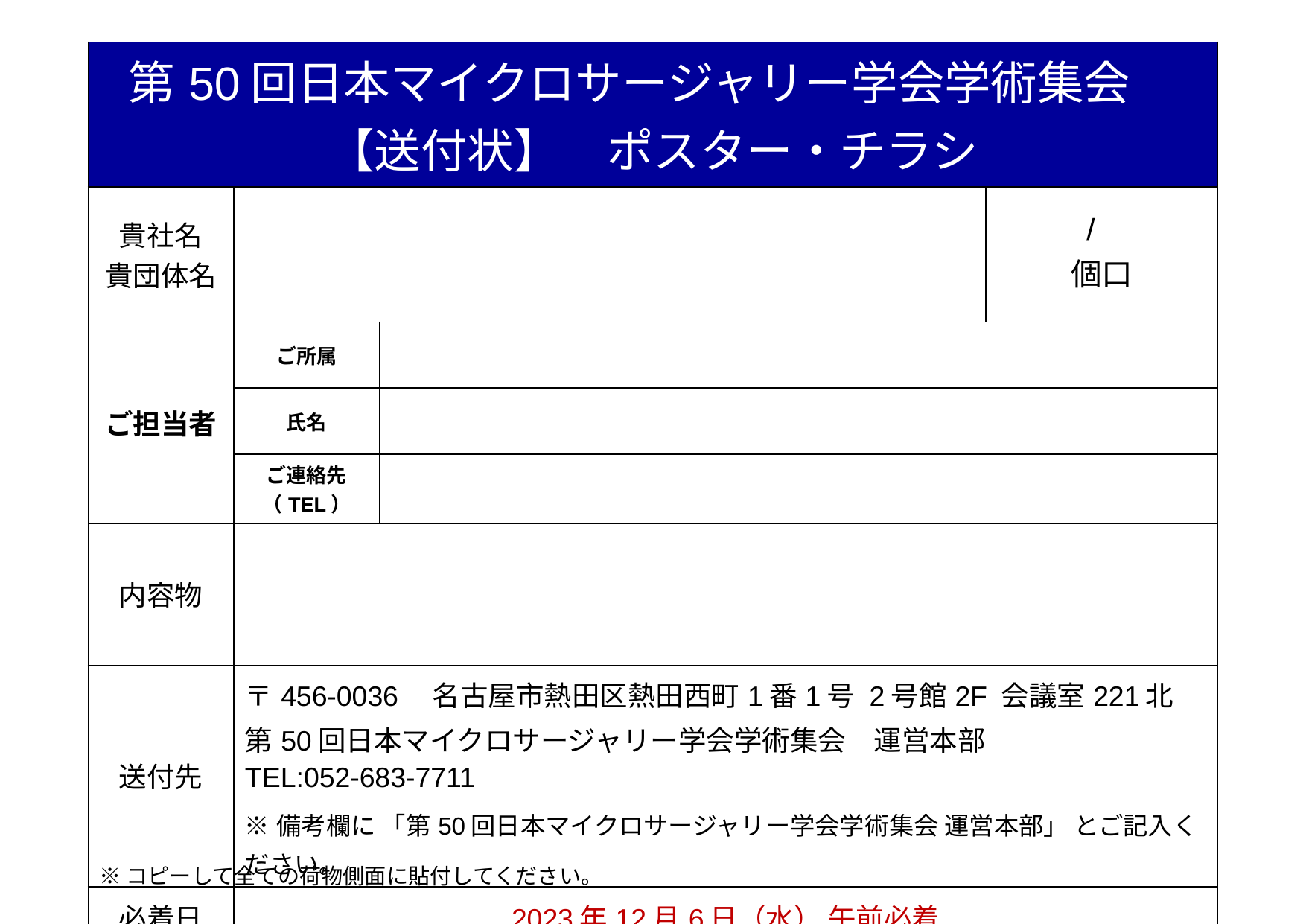

| 第50回日本マイクロサージャリー学会学術集会　 【送付状】　ポスター・チラシ |  |  |  |
| --- | --- | --- | --- |
| 貴社名 貴団体名 |  |  | /　　　個口 |
| ご担当者 | ご所属 |  |  |
|  | 氏名 |  |  |
|  | ご連絡先（TEL） |  |  |
| 内容物 |  |  |  |
| 送付先 | 〒456-0036　名古屋市熱田区熱田西町1番1号 2号館2F 会議室221北 第50回日本マイクロサージャリー学会学術集会　運営本部 TEL:052-683-7711 ※備考欄に 「第50回日本マイクロサージャリー学会学術集会 運営本部」 とご記入ください。 |  |  |
| 必着日 | 2023年12月6日（水） 午前必着 |  |  |
※コピーして全ての荷物側面に貼付してください。